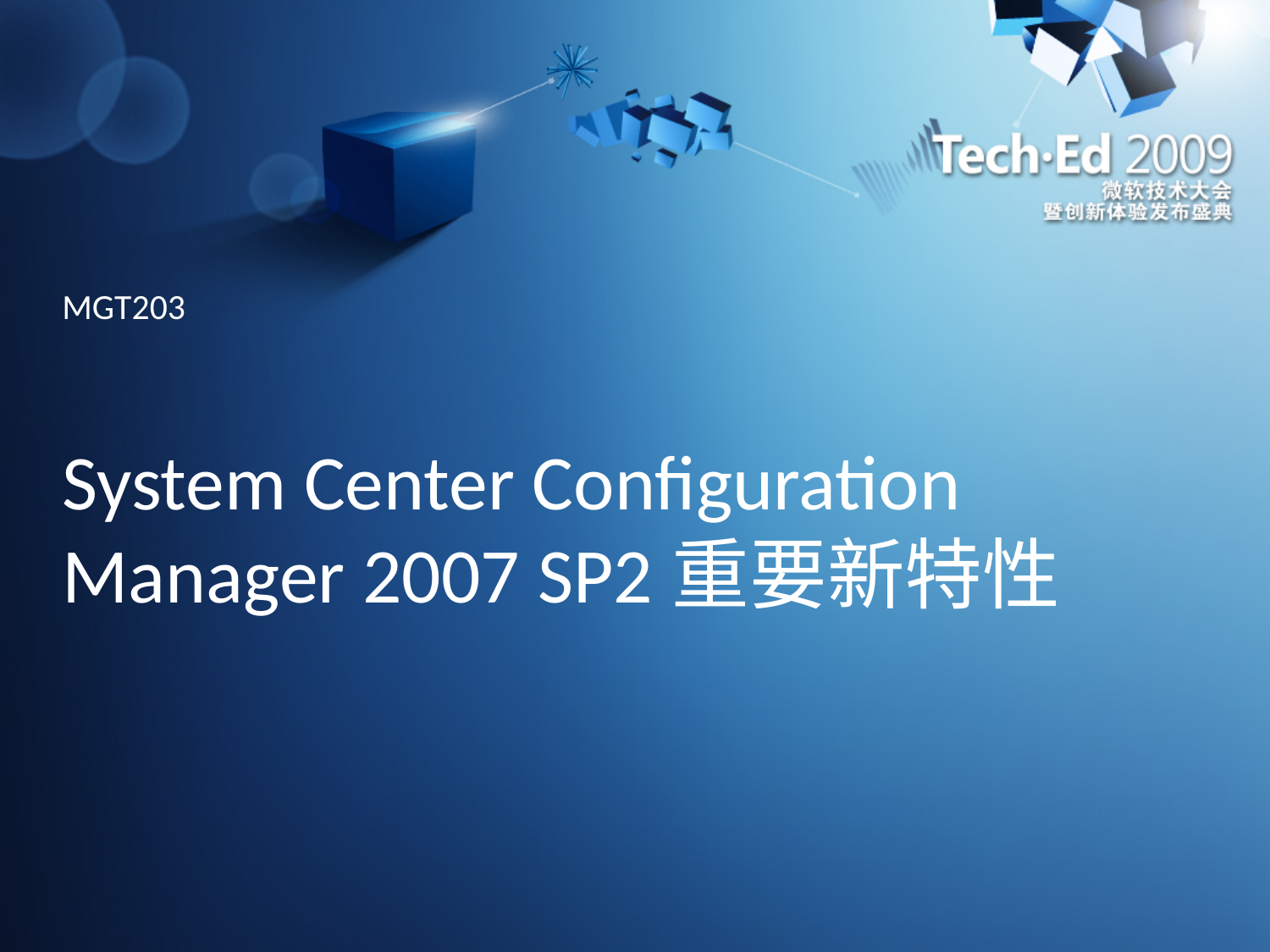

MGT203
# System Center Configuration Manager 2007 SP2重要新特性